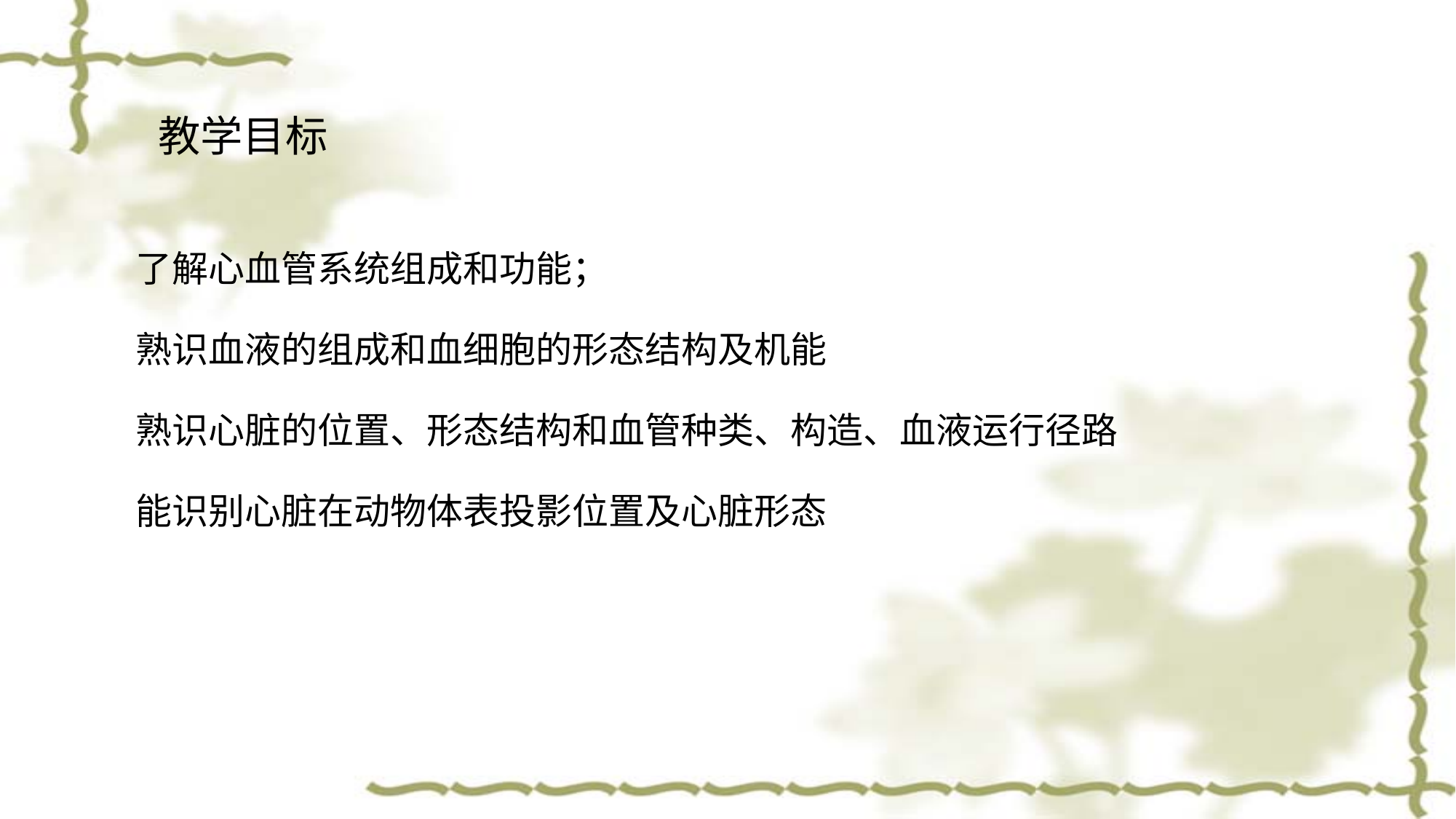

教学目标
了解心血管系统组成和功能；
熟识血液的组成和血细胞的形态结构及机能
熟识心脏的位置、形态结构和血管种类、构造、血液运行径路
能识别心脏在动物体表投影位置及心脏形态